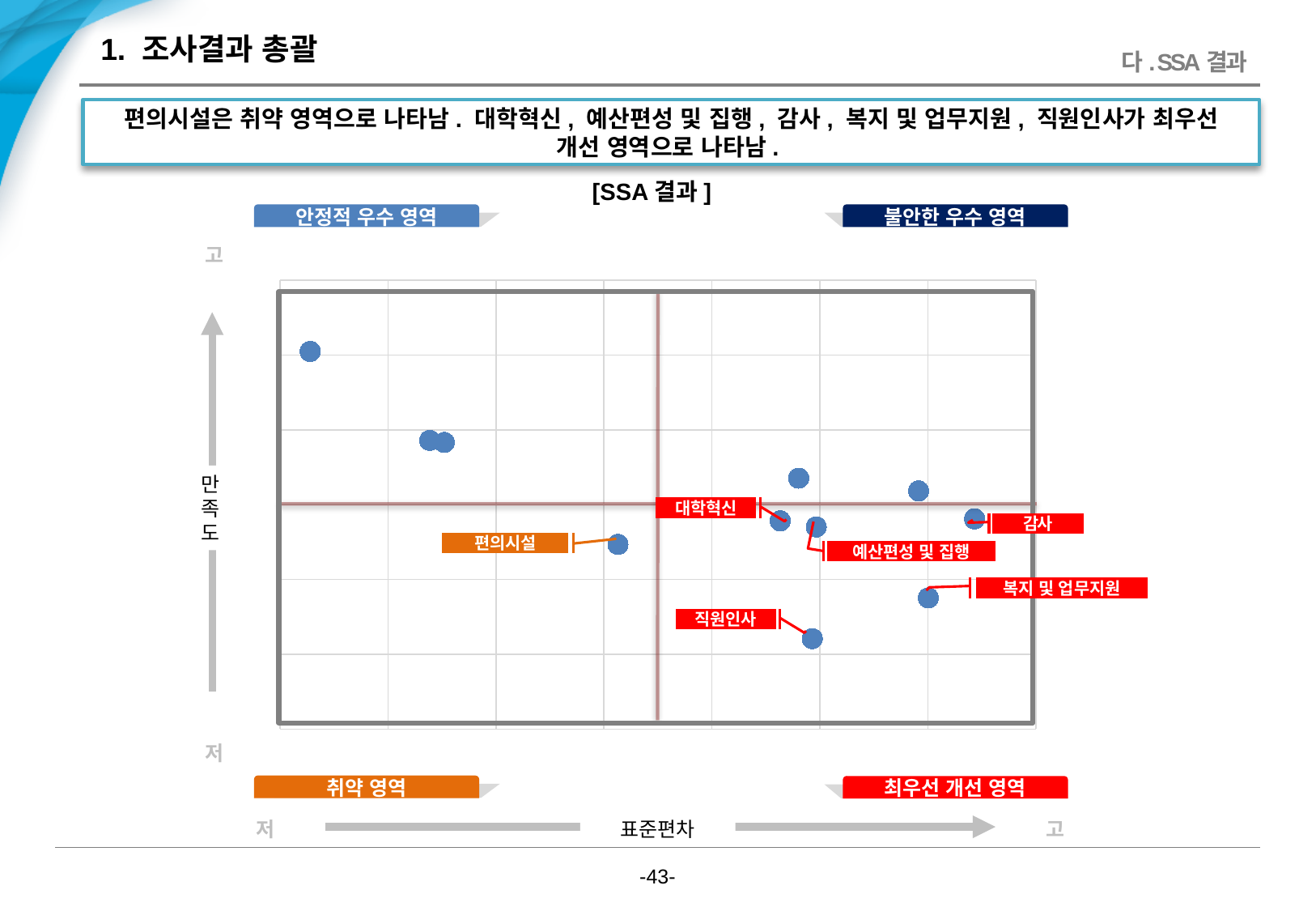

# 1. 조사결과 총괄
다. SSA결과
편의시설은 취약 영역으로 나타남. 대학혁신, 예산편성 및 집행, 감사, 복지 및 업무지원, 직원인사가 최우선 개선 영역으로 나타남.
[SSA결과]
안정적 우수 영역

불안한 우수 영역

고

### Chart

| Category | Y 값 |
|---|---|
만
족
도
감사
편의시설
저
취약 영역

최우선 개선 영역

저
고
표준편차
대학혁신
예산편성 및 집행
복지 및 업무지원
직원인사
-43-